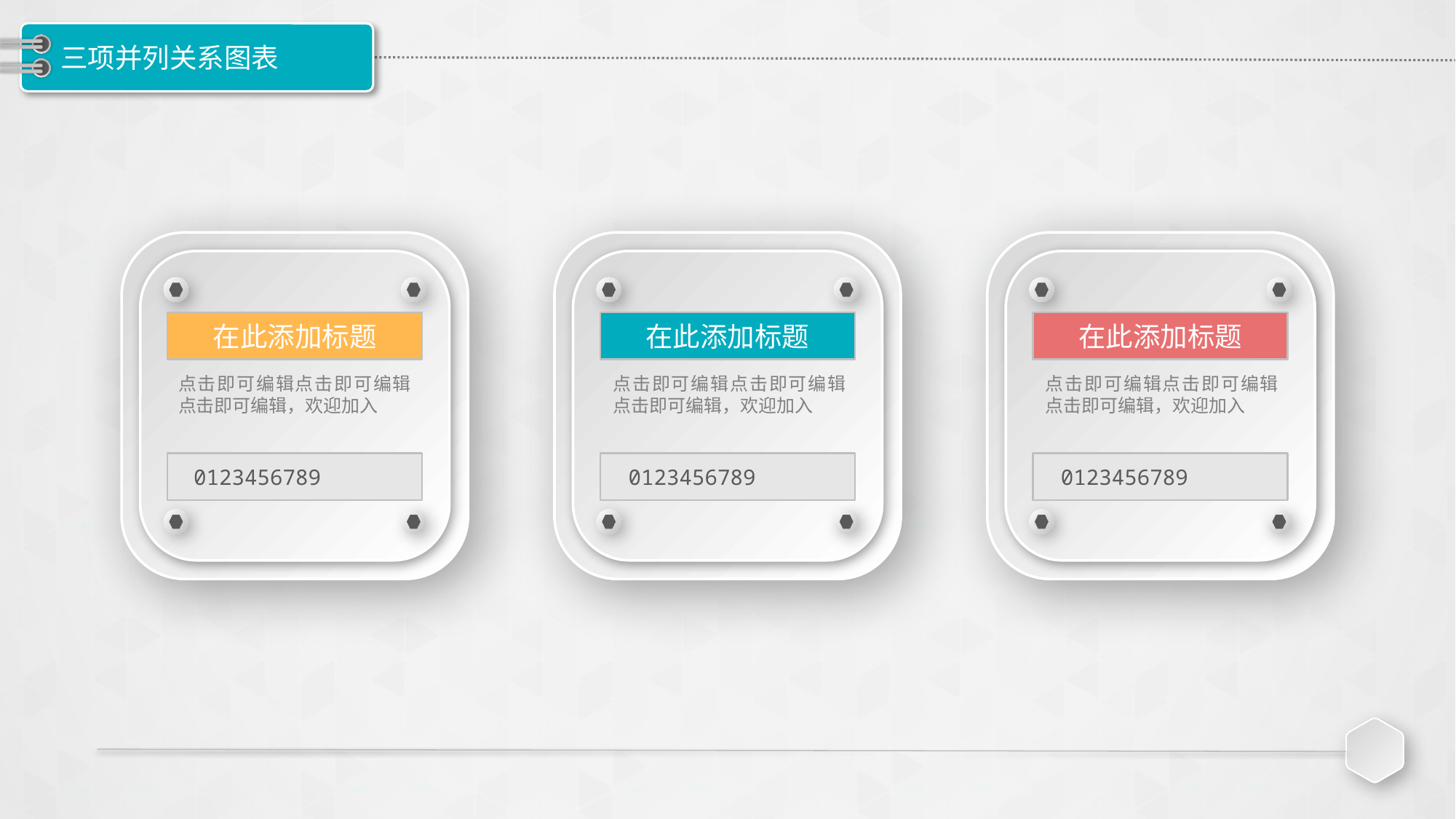

# 三项并列关系图表

在此添加标题
在此添加标题
在此添加标题
点击即可编辑点击即可编辑点击即可编辑，欢迎加入
点击即可编辑点击即可编辑点击即可编辑，欢迎加入
点击即可编辑点击即可编辑点击即可编辑，欢迎加入

0123456789
0123456789
0123456789

24